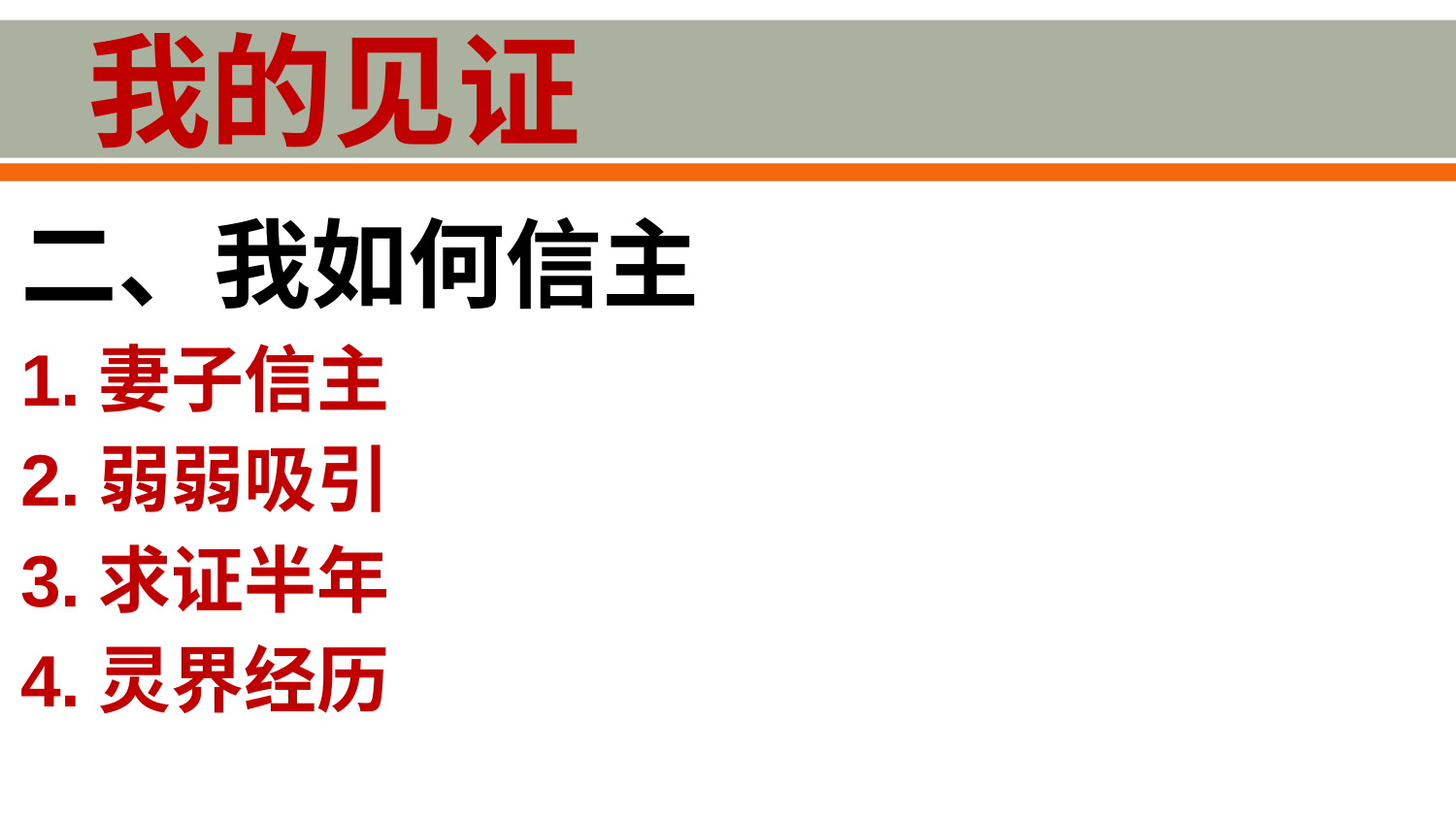

# 我的见证
二、我如何信主
1.妻子信主
2.弱弱吸引
3.求证半年
4.灵界经历